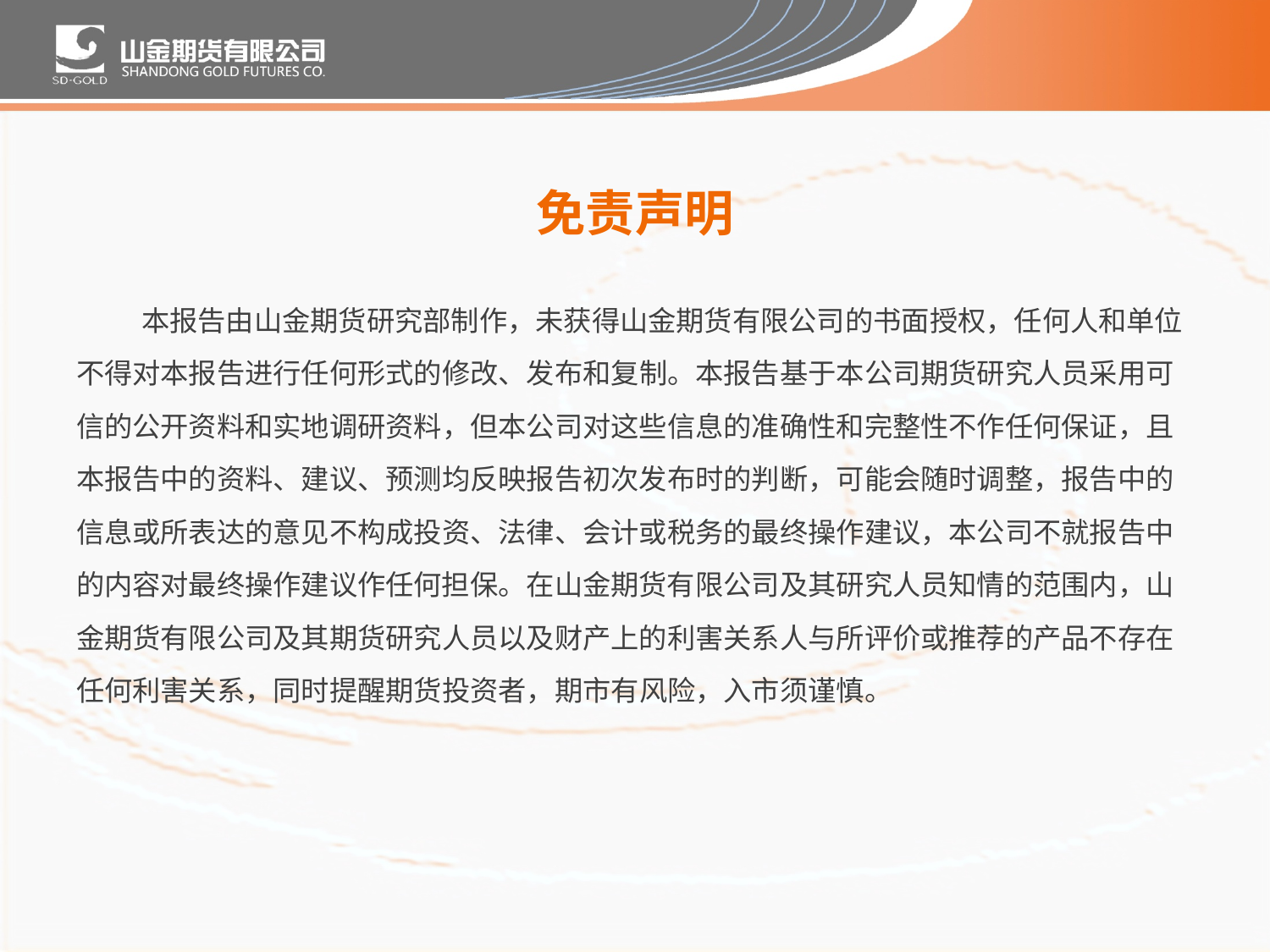

免责声明
本报告由山金期货研究部制作，未获得山金期货有限公司的书面授权，任何人和单位不得对本报告进行任何形式的修改、发布和复制。本报告基于本公司期货研究人员采用可信的公开资料和实地调研资料，但本公司对这些信息的准确性和完整性不作任何保证，且本报告中的资料、建议、预测均反映报告初次发布时的判断，可能会随时调整，报告中的信息或所表达的意见不构成投资、法律、会计或税务的最终操作建议，本公司不就报告中的内容对最终操作建议作任何担保。在山金期货有限公司及其研究人员知情的范围内，山金期货有限公司及其期货研究人员以及财产上的利害关系人与所评价或推荐的产品不存在任何利害关系，同时提醒期货投资者，期市有风险，入市须谨慎。